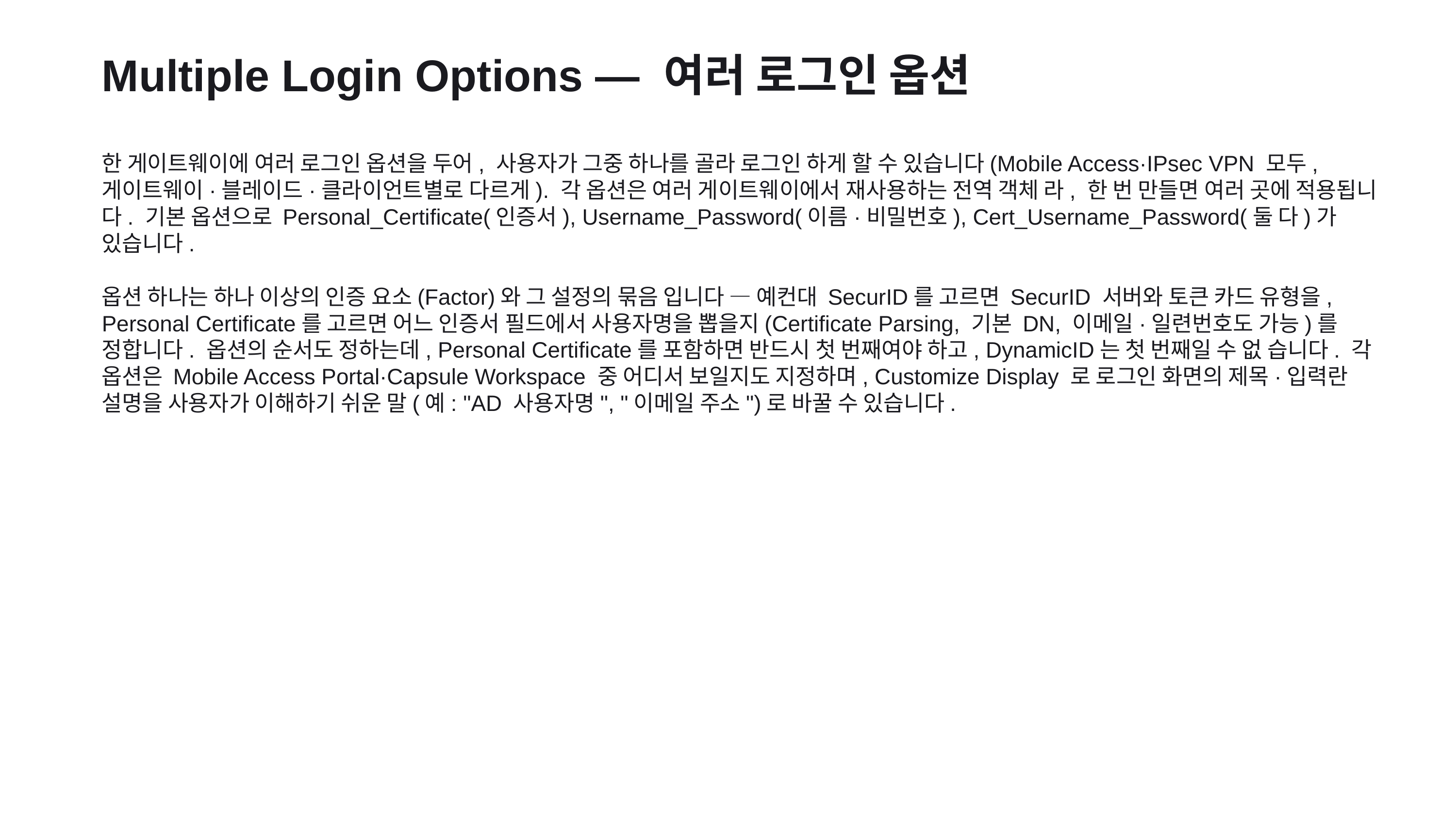

Multiple Login Options — 여러 로그인 옵션
한 게이트웨이에 여러 로그인 옵션을 두어, 사용자가 그중 하나를 골라 로그인 하게 할 수 있습니다(Mobile Access·IPsec VPN 모두, 게이트웨이·블레이드·클라이언트별로 다르게). 각 옵션은 여러 게이트웨이에서 재사용하는 전역 객체 라, 한 번 만들면 여러 곳에 적용됩니다. 기본 옵션으로 Personal_Certificate(인증서), Username_Password(이름·비밀번호), Cert_Username_Password(둘 다)가 있습니다.

옵션 하나는 하나 이상의 인증 요소(Factor)와 그 설정의 묶음 입니다 — 예컨대 SecurID를 고르면 SecurID 서버와 토큰 카드 유형을, Personal Certificate를 고르면 어느 인증서 필드에서 사용자명을 뽑을지(Certificate Parsing, 기본 DN, 이메일·일련번호도 가능)를 정합니다. 옵션의 순서도 정하는데, Personal Certificate를 포함하면 반드시 첫 번째여야 하고, DynamicID는 첫 번째일 수 없 습니다. 각 옵션은 Mobile Access Portal·Capsule Workspace 중 어디서 보일지도 지정하며, Customize Display 로 로그인 화면의 제목·입력란 설명을 사용자가 이해하기 쉬운 말(예: "AD 사용자명", "이메일 주소")로 바꿀 수 있습니다.